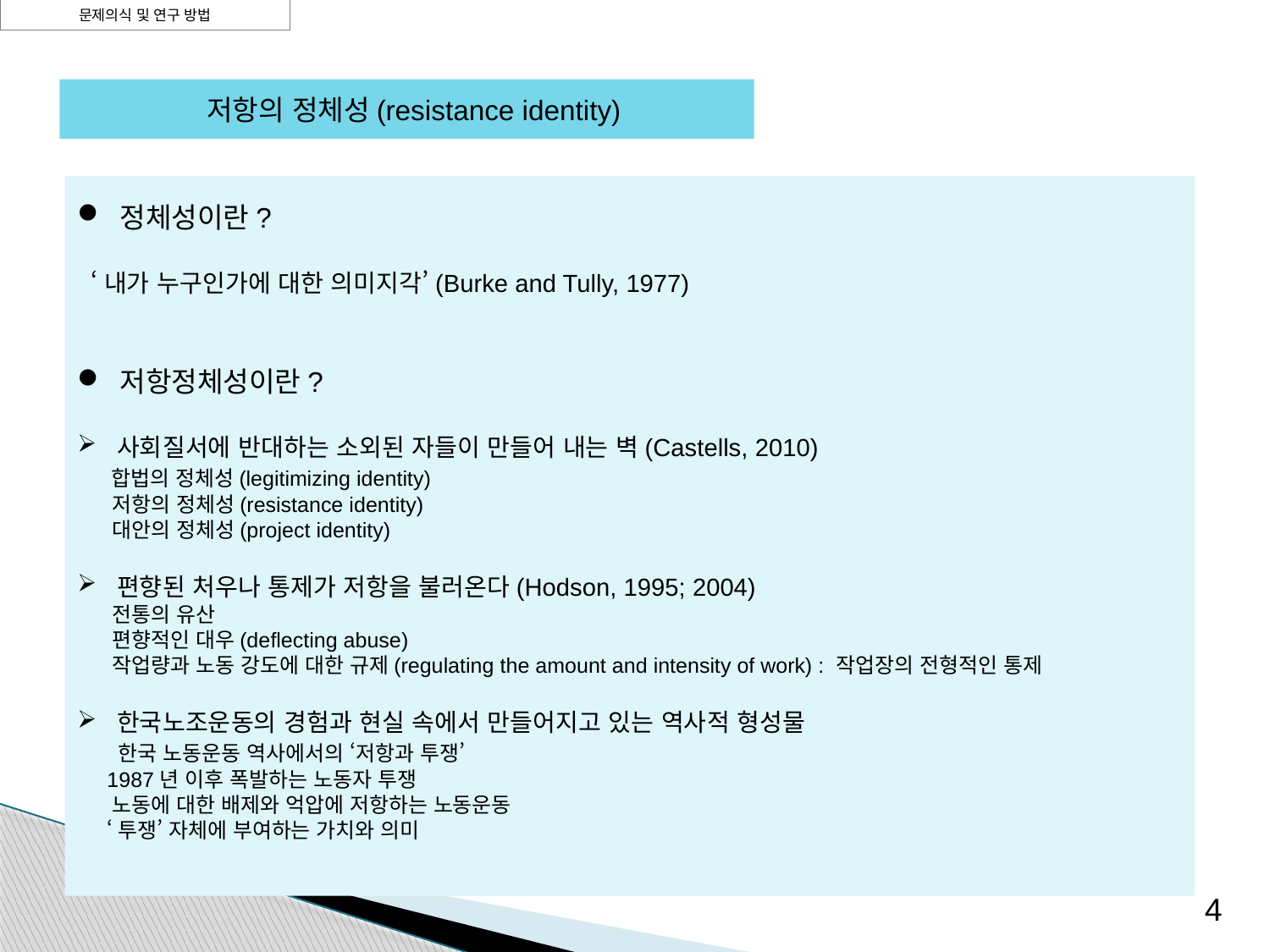

문제의식 및 연구 방법
 저항의 정체성(resistance identity)
 정체성이란?

  ‘내가 누구인가에 대한 의미지각’(Burke and Tully, 1977)

 저항정체성이란?

  사회질서에 반대하는 소외된 자들이 만들어 내는 벽(Castells, 2010)
    합법의 정체성(legitimizing identity)
     저항의 정체성(resistance identity)
     대안의 정체성(project identity)

  편향된 처우나 통제가 저항을 불러온다(Hodson, 1995; 2004)
     전통의 유산
     편향적인 대우(deflecting abuse)
     작업량과 노동 강도에 대한 규제(regulating the amount and intensity of work) : 작업장의 전형적인 통제

  한국노조운동의 경험과 현실 속에서 만들어지고 있는 역사적 형성물
     한국 노동운동 역사에서의 ‘저항과 투쟁’
     1987년 이후 폭발하는 노동자 투쟁
     노동에 대한 배제와 억압에 저항하는 노동운동
     ‘투쟁’ 자체에 부여하는 가치와 의미

4